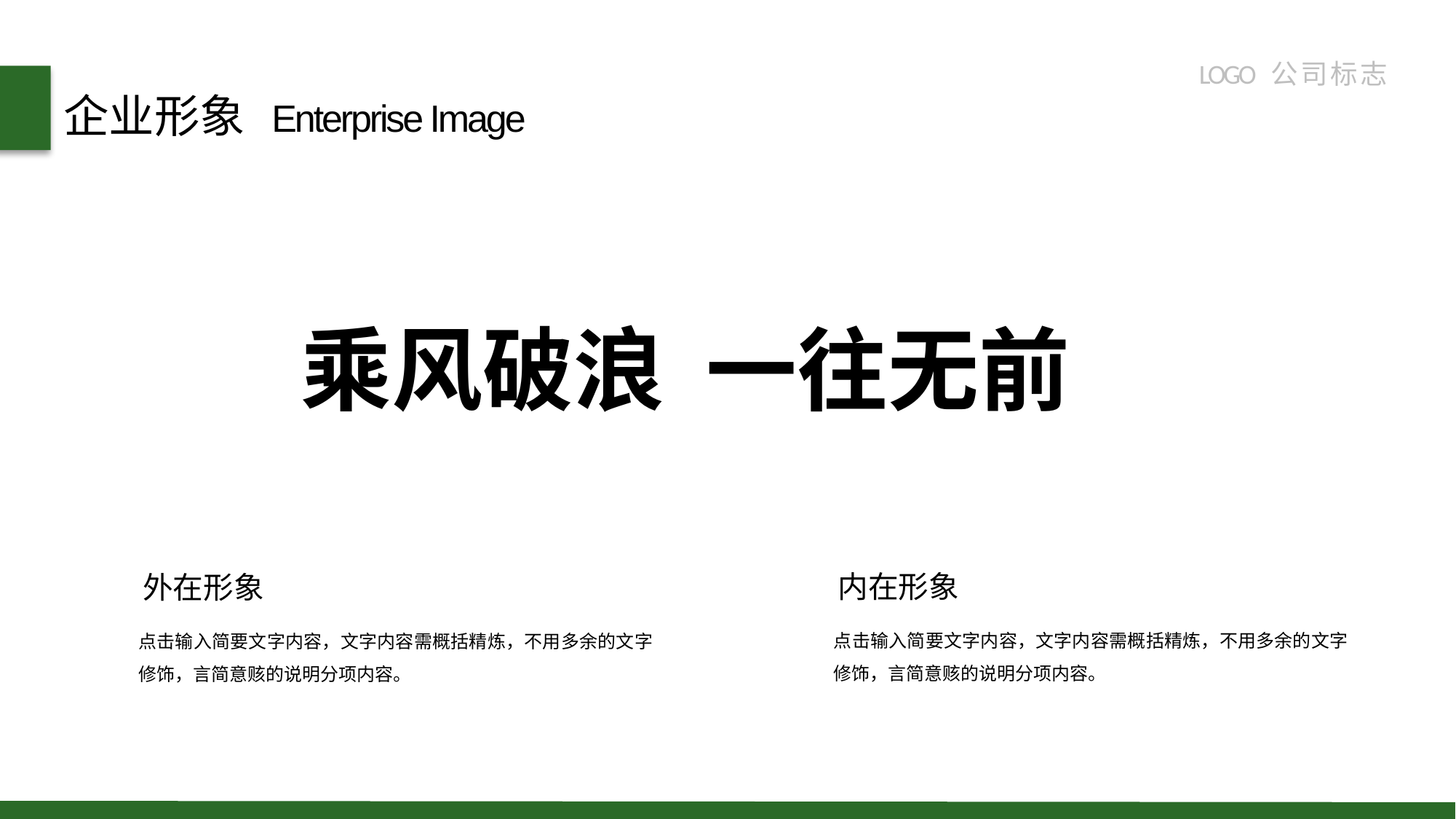

LOGO  公 司 标 志

企业形象
Enterprise Image

乘风破浪  一往无前
内在形象
外在形象
点击输入简要文字内容，文字内容需概括精炼，不用多余的文字修饰，言简意赅的说明分项内容。
点击输入简要文字内容，文字内容需概括精炼，不用多余的文字修饰，言简意赅的说明分项内容。